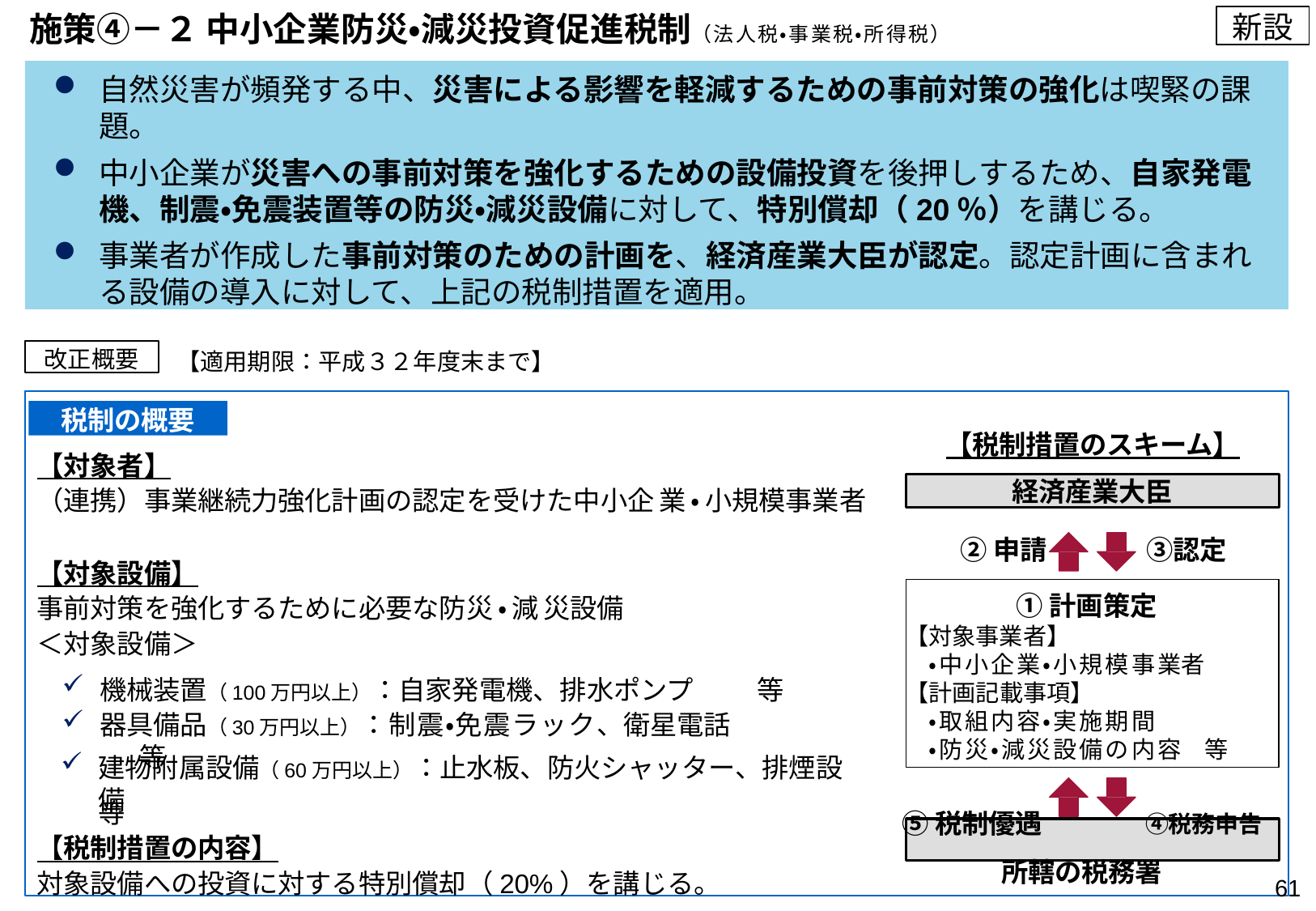

# 施策④－２ 中小企業防災・減災投資促進税制（法人税・事業税・所得税）
新設
自然災害が頻発する中、災害による影響を軽減するための事前対策の強化は喫緊の課 題。
中小企業が災害への事前対策を強化するための設備投資を後押しするため、自家発電 機、制震・免震装置等の防災・減災設備に対して、特別償却（20％）を講じる。
事業者が作成した事前対策のための計画を、経済産業大臣が認定。認定計画に含まれ る設備の導入に対して、上記の税制措置を適用。
改正概要
【適用期限：平成３２年度末まで】

税制の概要
【税制措置のスキーム】
【対象者】
（連携）事業継続力強化計画の認定を受けた中小企業・小規模事業者

【対象設備】
事前対策を強化するために必要な防災・減災設備
＜対象設備＞
経済産業大臣
②申請	③認定

①計画策定
【対象事業者】
・中小企業・小規模事業者
【計画記載事項】
・取組内容・実施期間
・防災・減災設備の内容　等
⑤税制優遇	④税務申告 所轄の税務署
機械装置（100万円以上）：自家発電機、排⽔ポンプ	等
器具備品（30万円以上）：制震・免震ラック、衛星電話	等
建物附属設備（60万円以上）：止⽔板、防火シャッター、排煙設備

等
【税制措置の内容】
対象設備への投資に対する特別償却（20%）を講じる。

61